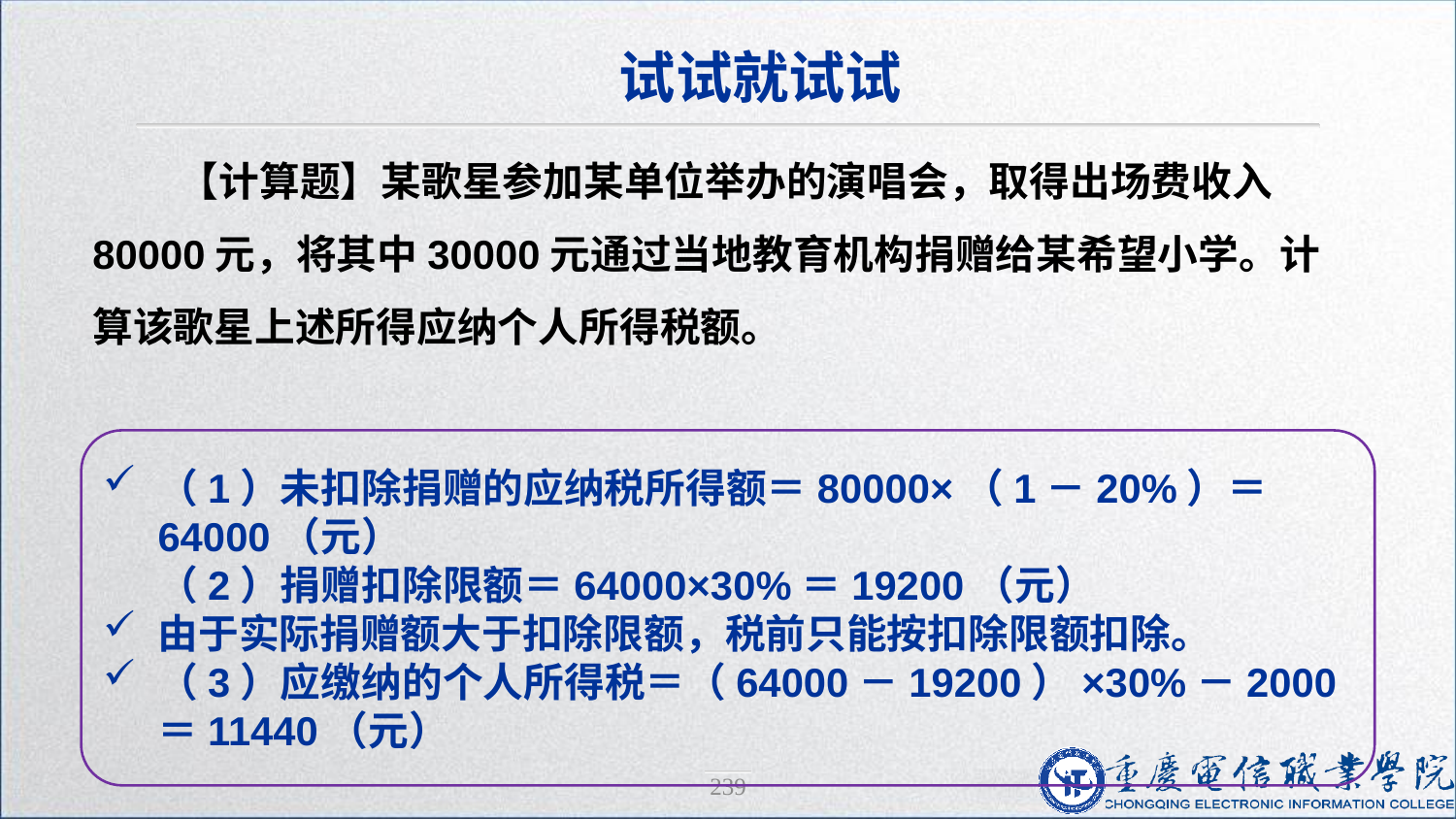

试试就试试
【计算题】某歌星参加某单位举办的演唱会，取得出场费收入80000元，将其中30000元通过当地教育机构捐赠给某希望小学。计算该歌星上述所得应纳个人所得税额。

（1）未扣除捐赠的应纳税所得额＝80000×（1－20%）＝64000（元）
（2）捐赠扣除限额＝64000×30%＝19200（元）
由于实际捐赠额大于扣除限额，税前只能按扣除限额扣除。
（3）应缴纳的个人所得税＝（64000－19200）×30%－2000＝11440（元）
239